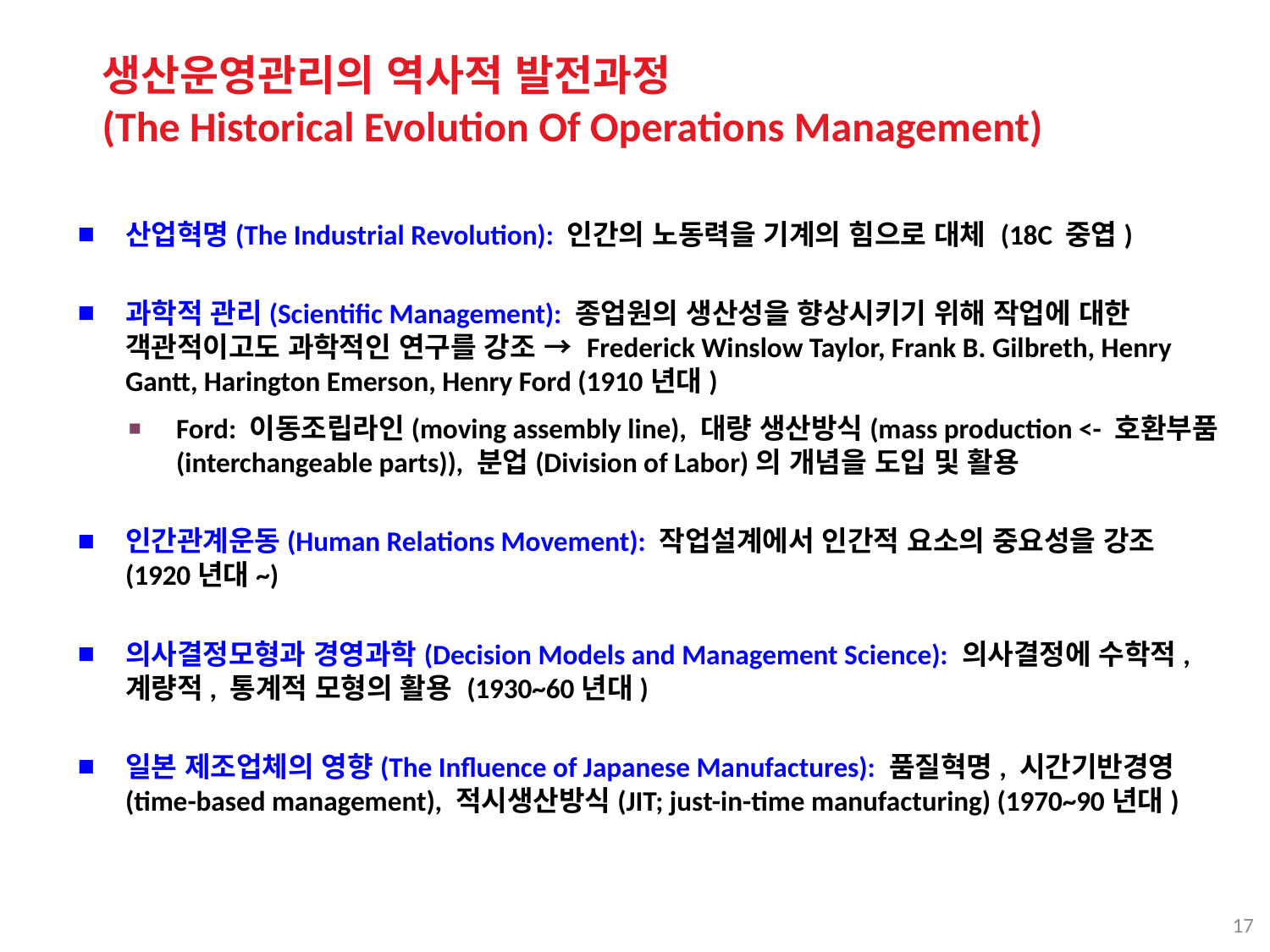

생산운영관리의 역사적 발전과정
(The Historical Evolution Of Operations Management)
산업혁명(The Industrial Revolution): 인간의 노동력을 기계의 힘으로 대체 (18C 중엽)

과학적 관리(Scientific Management): 종업원의 생산성을 향상시키기 위해 작업에 대한 객관적이고도 과학적인 연구를 강조 → Frederick Winslow Taylor, Frank B. Gilbreth, Henry Gantt, Harington Emerson, Henry Ford (1910년대)
Ford: 이동조립라인(moving assembly line), 대량 생산방식(mass production <- 호환부품(interchangeable parts)), 분업(Division of Labor)의 개념을 도입 및 활용

인간관계운동(Human Relations Movement): 작업설계에서 인간적 요소의 중요성을 강조 (1920년대~)

의사결정모형과 경영과학(Decision Models and Management Science): 의사결정에 수학적, 계량적, 통계적 모형의 활용 (1930~60년대)

일본 제조업체의 영향(The Influence of Japanese Manufactures): 품질혁명, 시간기반경영(time-based management), 적시생산방식(JIT; just-in-time manufacturing) (1970~90년대)

17